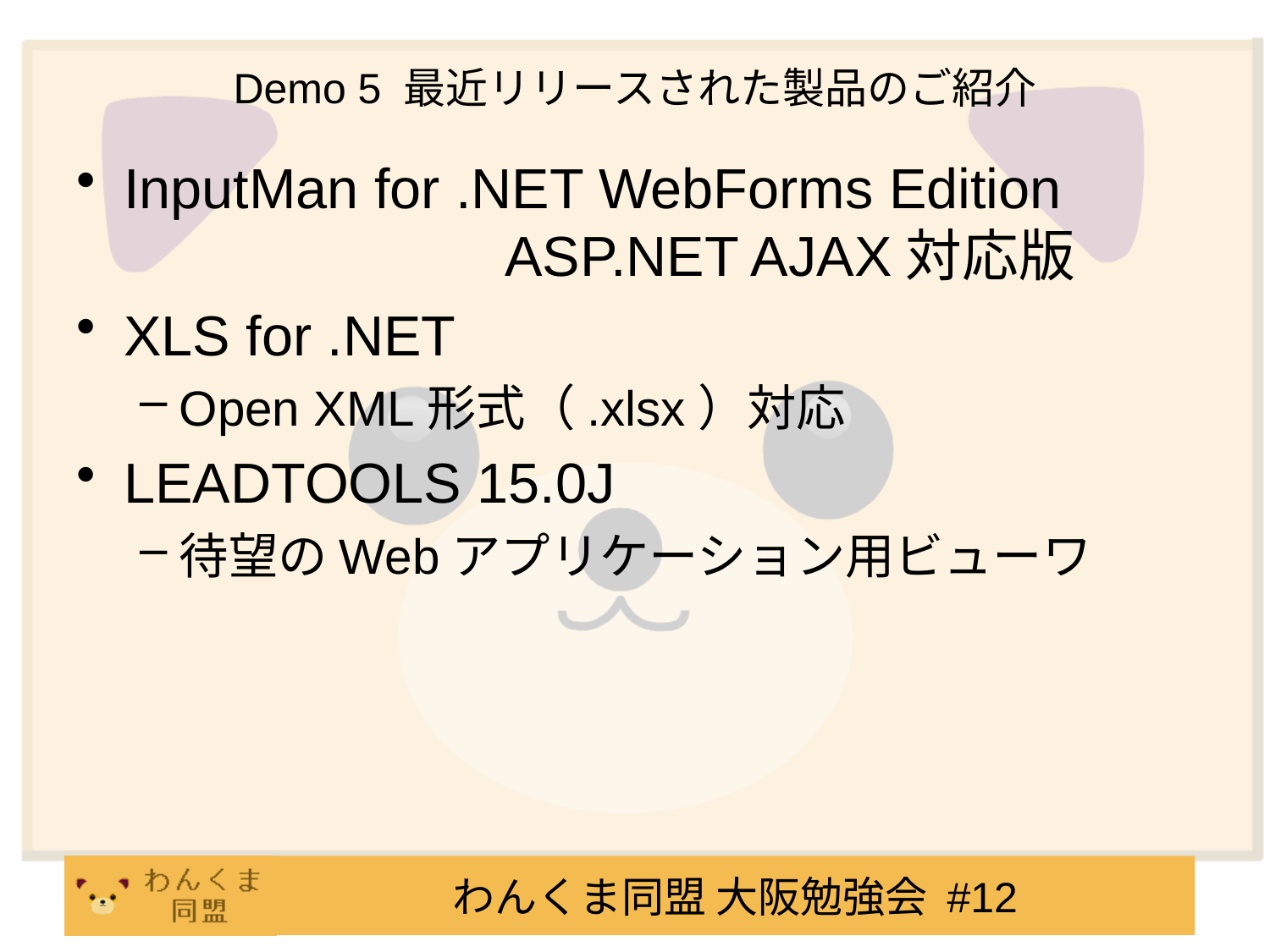

# Demo 5 最近リリースされた製品のご紹介
InputMan for .NET WebForms Edition 				ASP.NET AJAX対応版
XLS for .NET
Open XML形式（.xlsx）対応
LEADTOOLS 15.0J
待望のWebアプリケーション用ビューワ